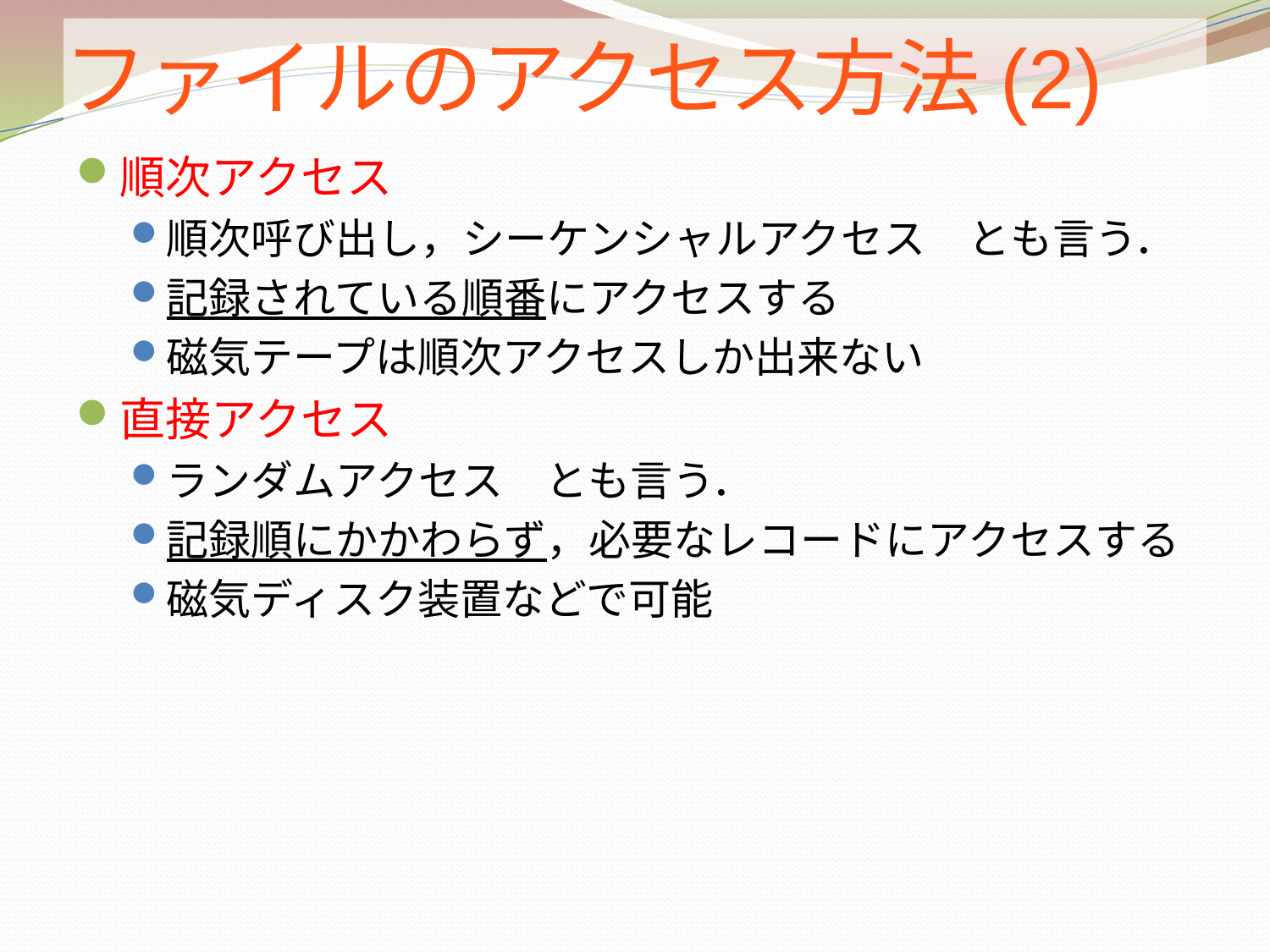

# ファイルのアクセス方法(2)
順次アクセス
順次呼び出し，シーケンシャルアクセス　とも言う．
記録されている順番にアクセスする
磁気テープは順次アクセスしか出来ない
直接アクセス
ランダムアクセス　とも言う．
記録順にかかわらず，必要なレコードにアクセスする
磁気ディスク装置などで可能